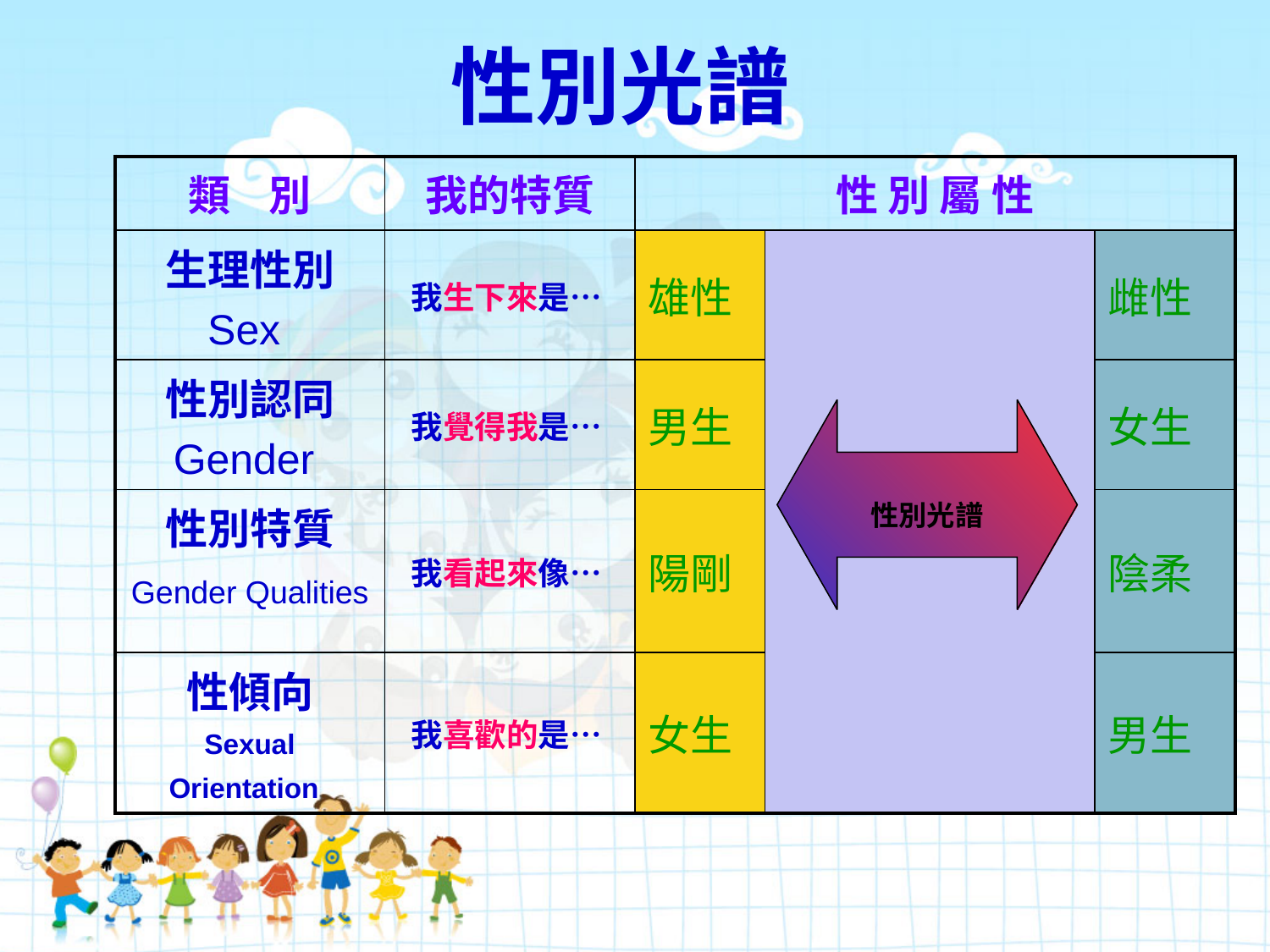

# 性別光譜
| 類 別 | 我的特質 | 性 別 屬 性 |  |  |
| --- | --- | --- | --- | --- |
| 生理性別 Sex | 我生下來是… | 雄性 |  | 雌性 |
| 性別認同 Gender | 我覺得我是… | 男生 |  | 女生 |
| 性別特質 Gender Qualities | 我看起來像… | 陽剛 |  | 陰柔 |
| 性傾向 Sexual Orientation | 我喜歡的是… | 女生 |  | 男生 |
性別光譜